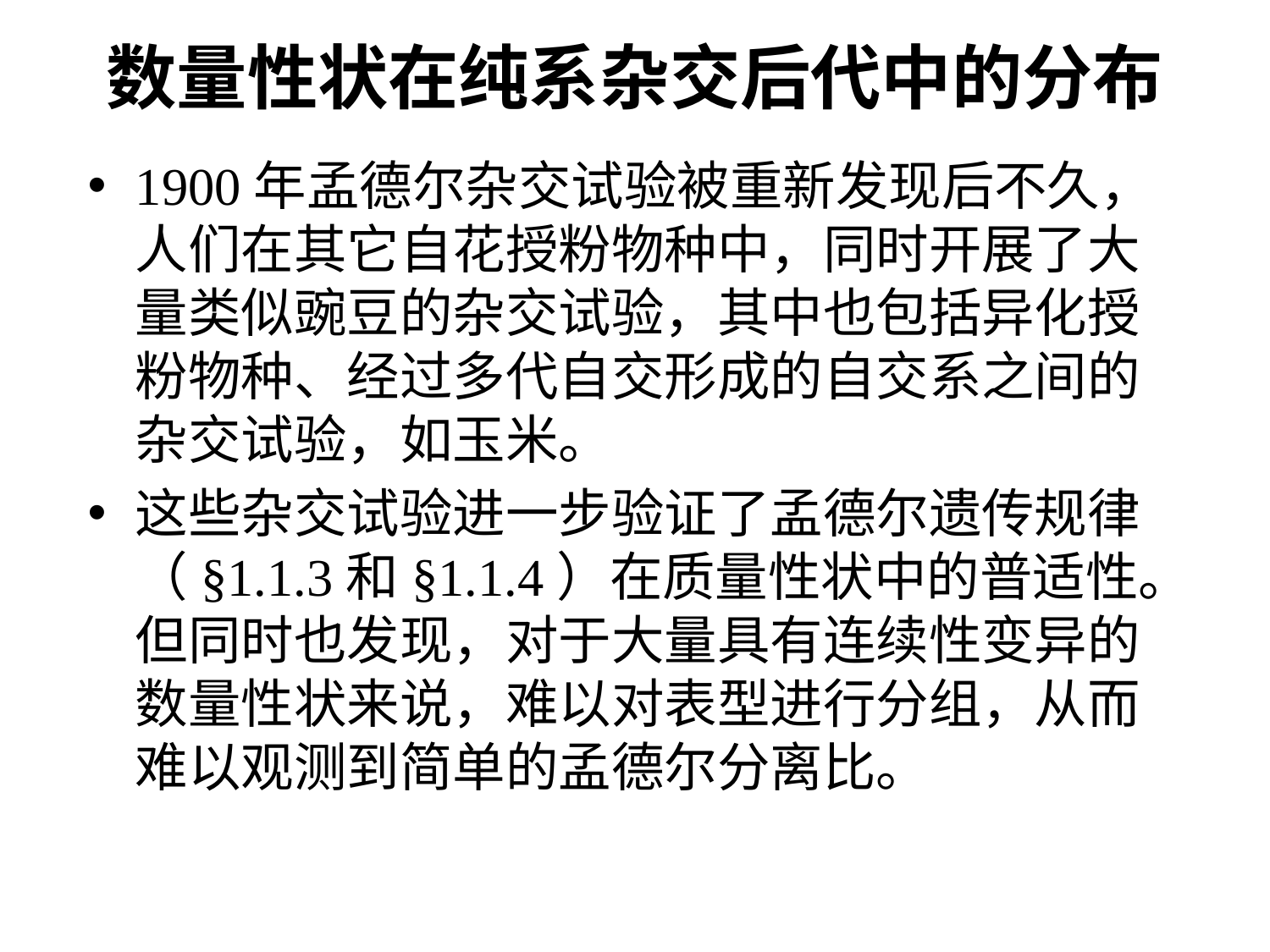

# 数量性状在纯系杂交后代中的分布
1900年孟德尔杂交试验被重新发现后不久，人们在其它自花授粉物种中，同时开展了大量类似豌豆的杂交试验，其中也包括异化授粉物种、经过多代自交形成的自交系之间的杂交试验，如玉米。
这些杂交试验进一步验证了孟德尔遗传规律（§1.1.3和§1.1.4）在质量性状中的普适性。但同时也发现，对于大量具有连续性变异的数量性状来说，难以对表型进行分组，从而难以观测到简单的孟德尔分离比。